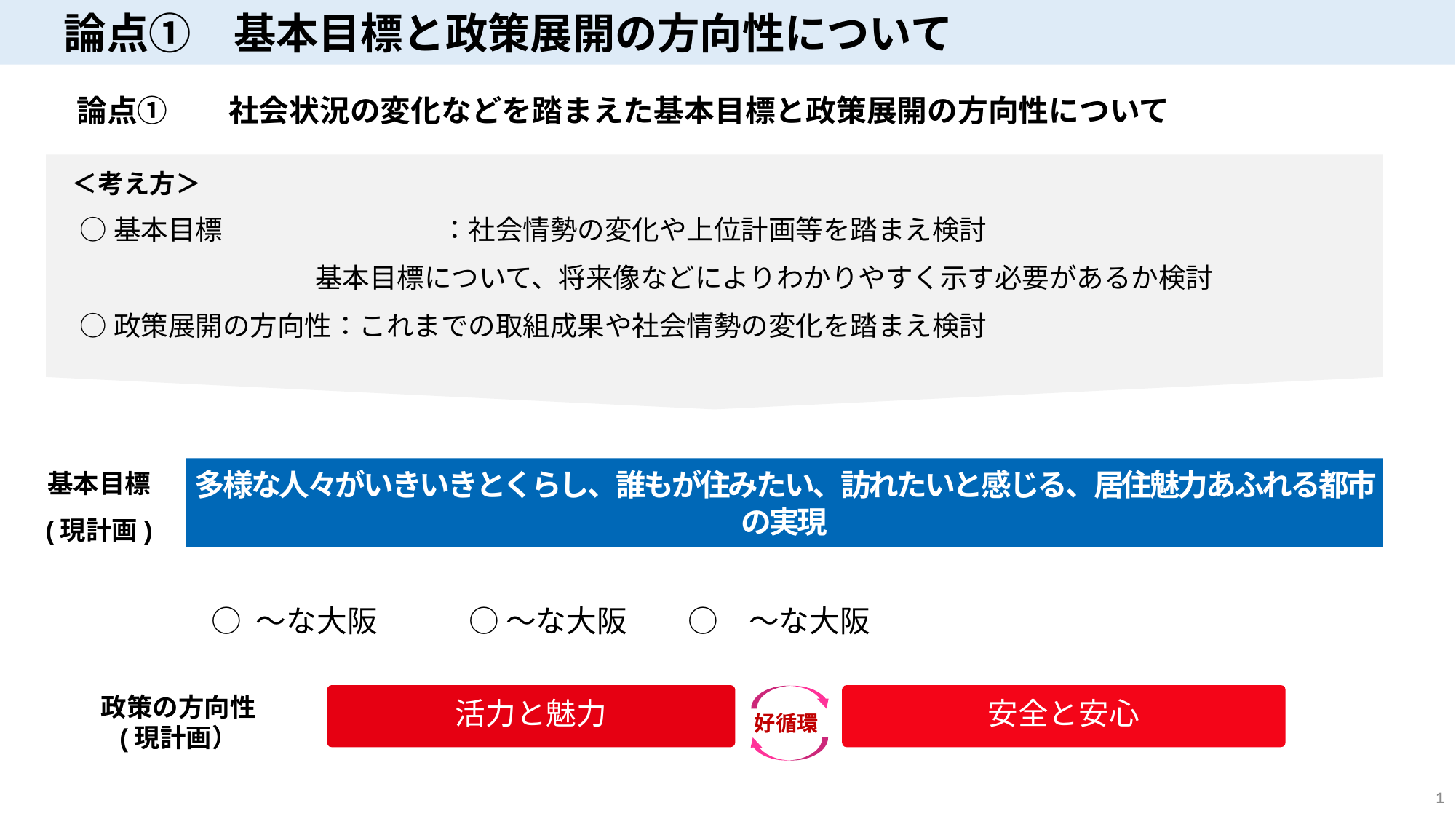

論点①　基本目標と政策展開の方向性について
　論点①　　社会状況の変化などを踏まえた基本目標と政策展開の方向性について

　＜考え方＞
○基本目標　　　　　　　　：社会情勢の変化や上位計画等を踏まえ検討
基本目標について、将来像などによりわかりやすく示す必要があるか検討
○政策展開の方向性：これまでの取組成果や社会情勢の変化を踏まえ検討
基本目標
(現計画)
多様な人々がいきいきとくらし、誰もが住みたい、訪れたいと感じる、居住魅力あふれる都市の実現
○ ～な大阪　　　○ ～な大阪　　○　～な大阪
政策の方向性
(現計画）
活力と魅力
安全と安心

好循環

1